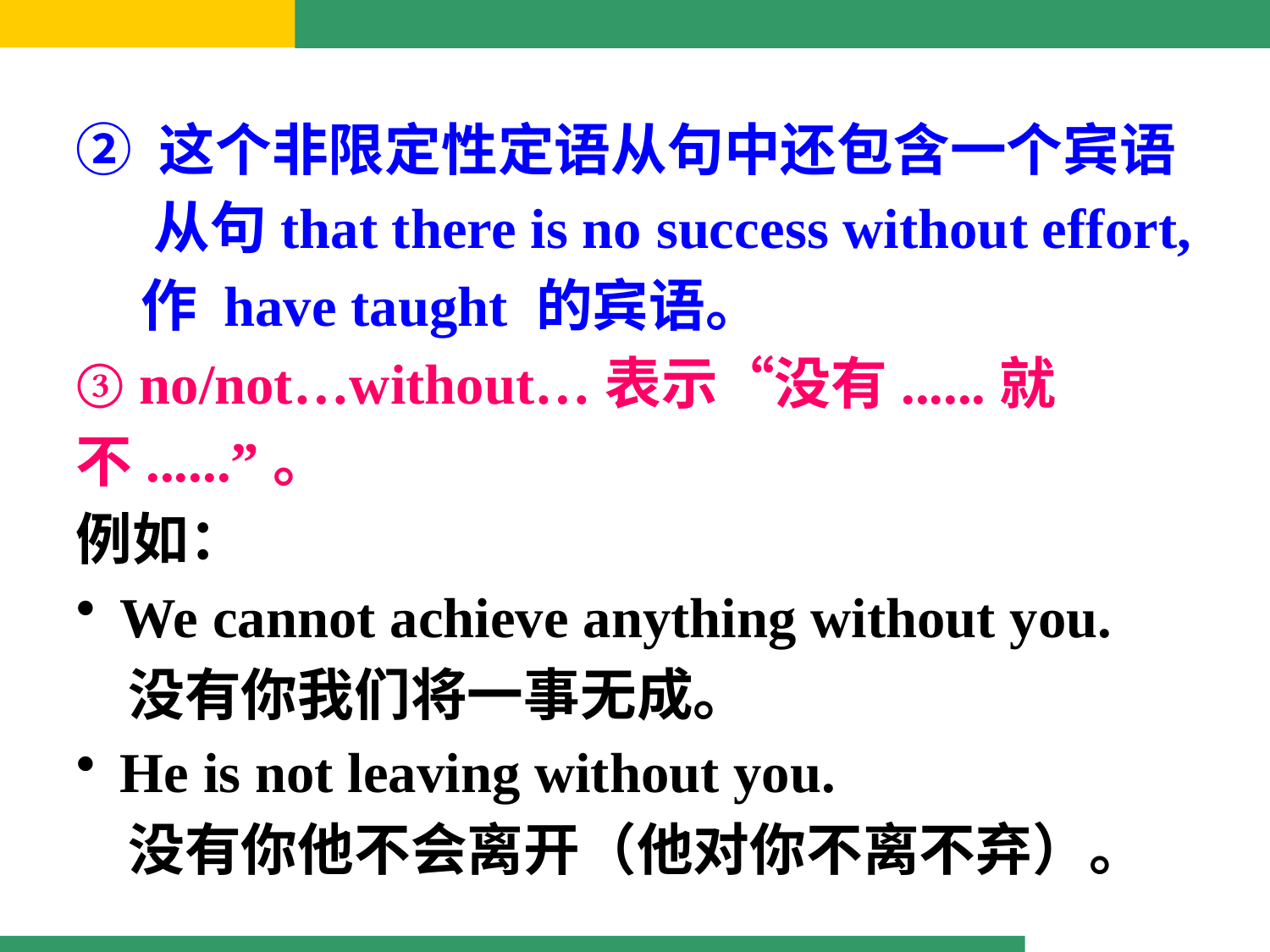

② 这个非限定性定语从句中还包含一个宾语
     从句that there is no success without effort,
    作 have taught 的宾语。
③ no/not…without…表示“没有......就不......”。
例如：
 We cannot achieve anything without you.
   没有你我们将一事无成。
 He is not leaving without you.
   没有你他不会离开（他对你不离不弃）。